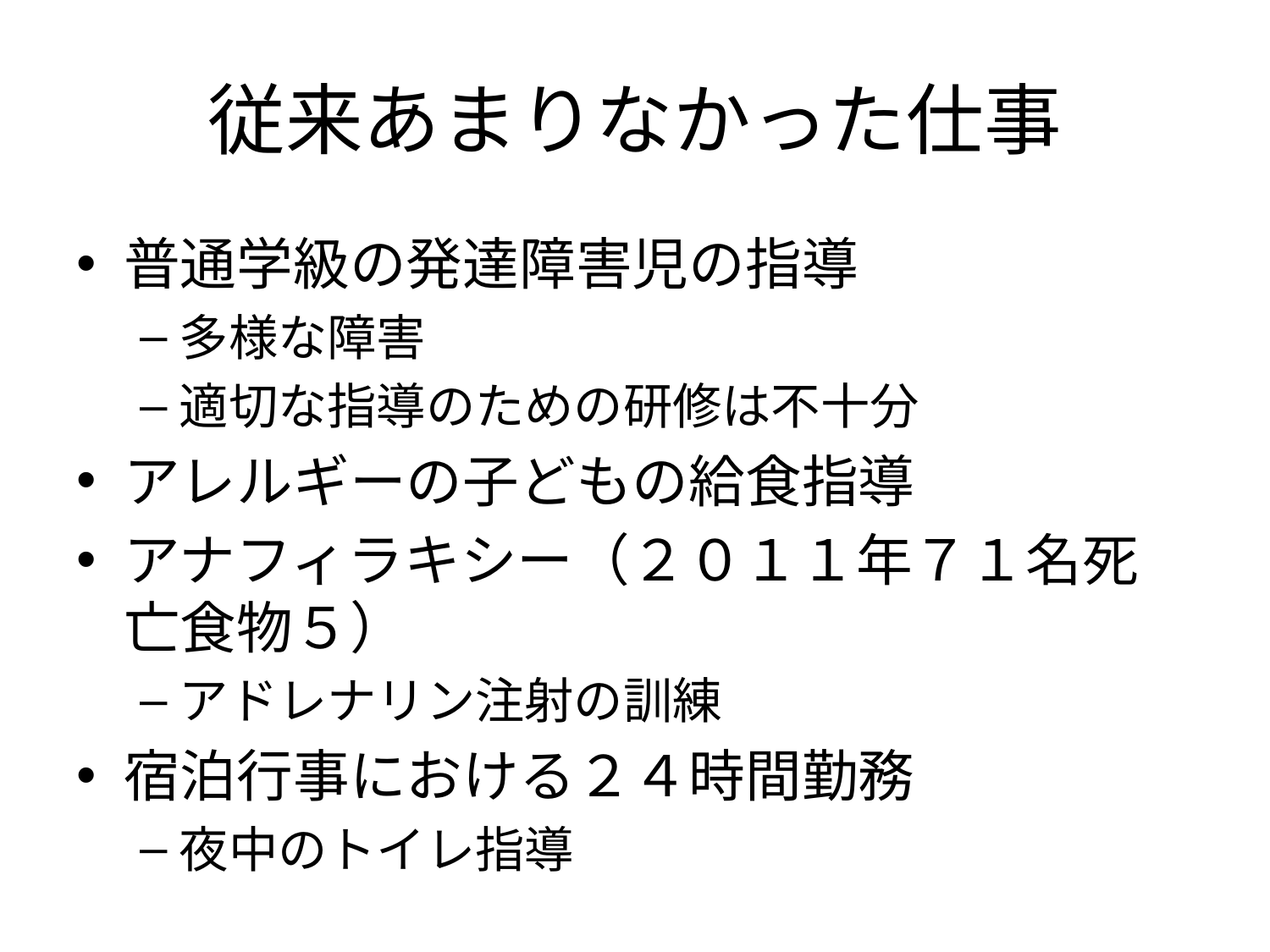

# 従来あまりなかった仕事
普通学級の発達障害児の指導
多様な障害
適切な指導のための研修は不十分
アレルギーの子どもの給食指導
アナフィラキシー（２０１１年７１名死亡食物５）
アドレナリン注射の訓練
宿泊行事における２４時間勤務
夜中のトイレ指導